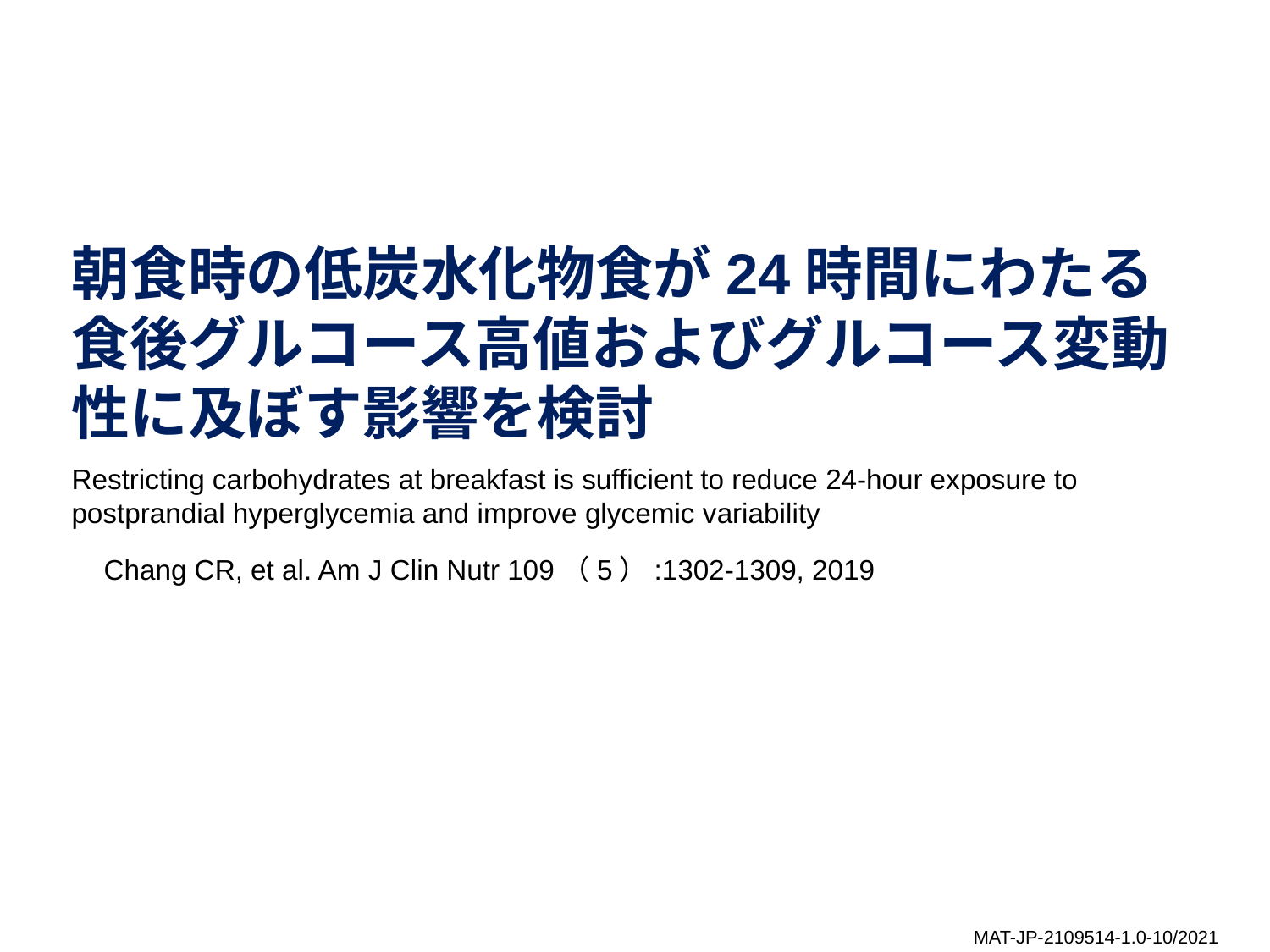

朝食時の低炭水化物食が24時間にわたる
食後グルコース高値およびグルコース変動性に及ぼす影響を検討
Restricting carbohydrates at breakfast is sufficient to reduce 24-hour exposure to postprandial hyperglycemia and improve glycemic variability
Chang CR, et al. Am J Clin Nutr 109（5）:1302-1309, 2019
MAT-JP-2109514-1.0-10/2021